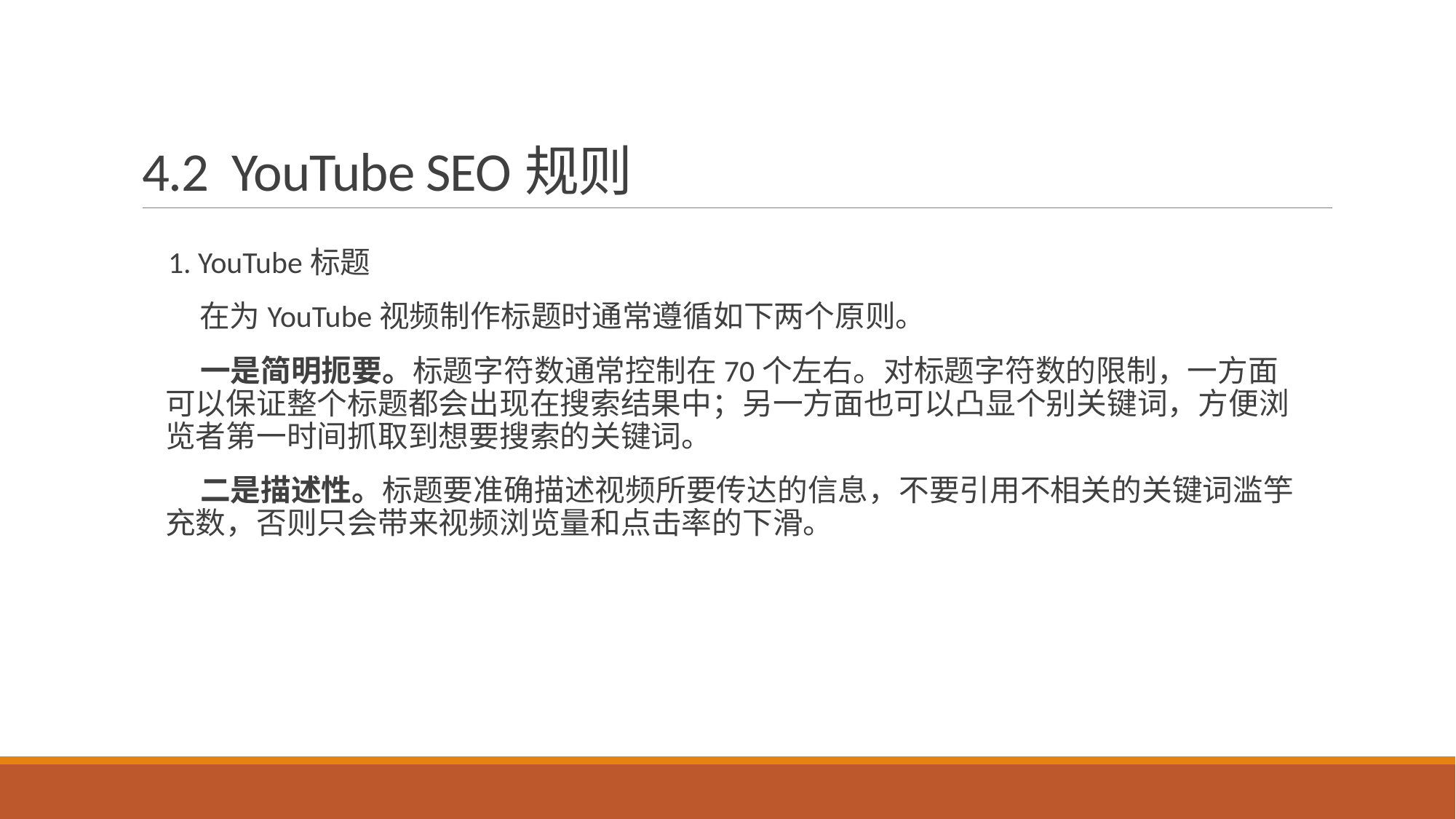

# 4.2  YouTube SEO规则
  1. YouTube标题
    在为YouTube视频制作标题时通常遵循如下两个原则。
    一是简明扼要。标题字符数通常控制在70个左右。对标题字符数的限制，一方面可以保证整个标题都会出现在搜索结果中；另一方面也可以凸显个别关键词，方便浏览者第一时间抓取到想要搜索的关键词。
    二是描述性。标题要准确描述视频所要传达的信息，不要引用不相关的关键词滥竽充数，否则只会带来视频浏览量和点击率的下滑。